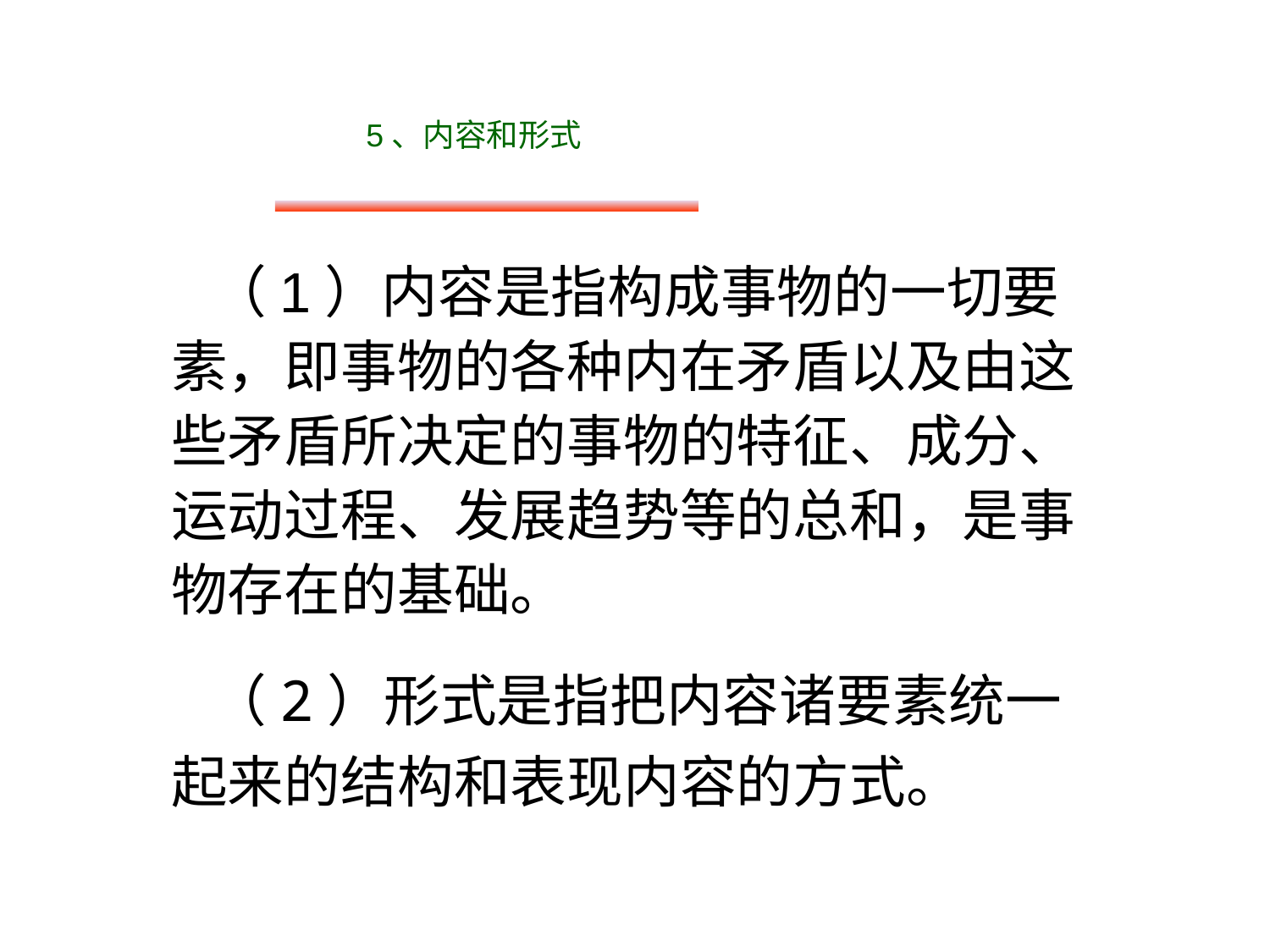

5、内容和形式

  （1）内容是指构成事物的一切要素，即事物的各种内在矛盾以及由这些矛盾所决定的事物的特征、成分、运动过程、发展趋势等的总和，是事物存在的基础。
  （2）形式是指把内容诸要素统一起来的结构和表现内容的方式。